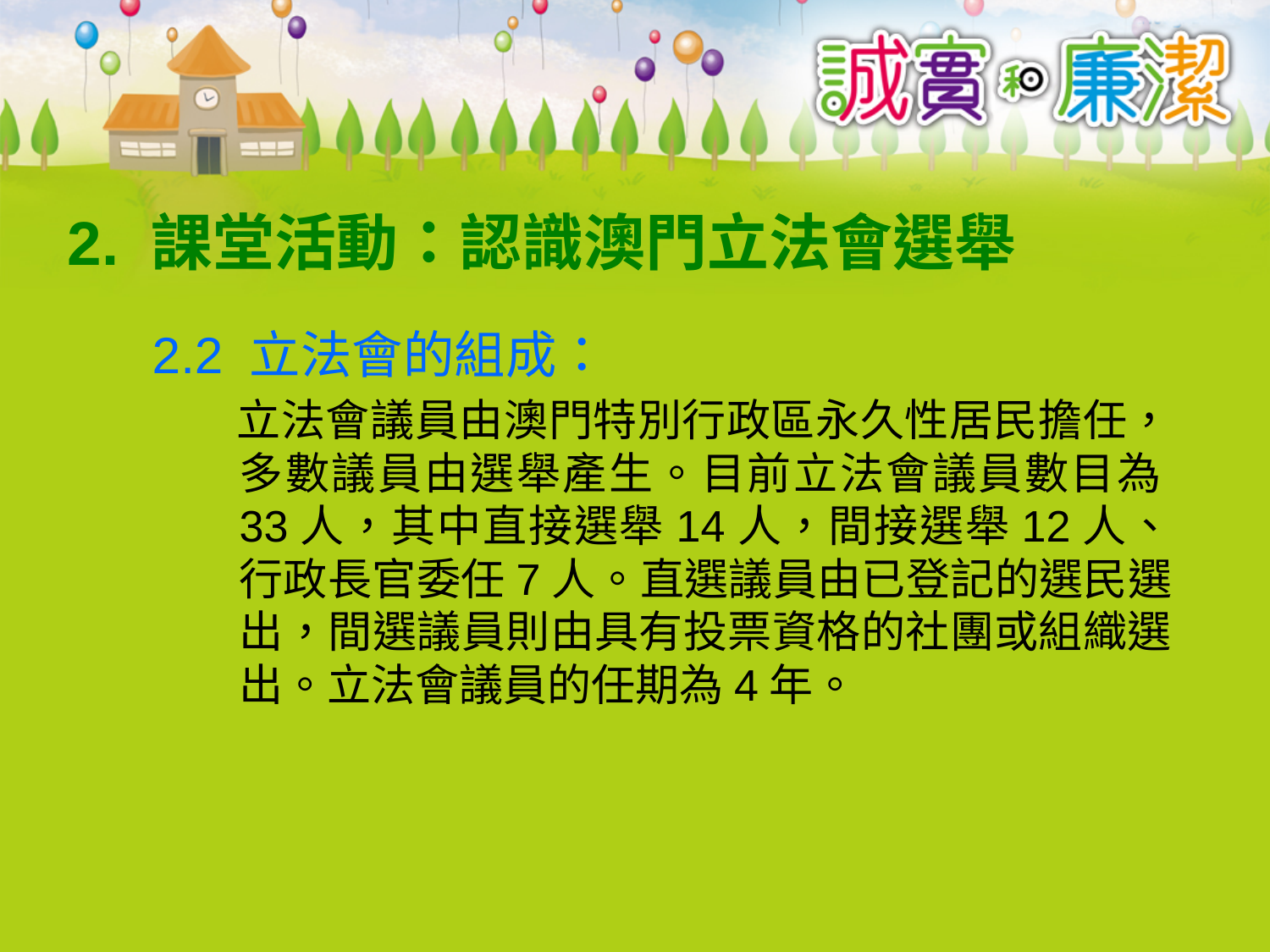

# 2. 課堂活動：認識澳門立法會選舉
2.2 立法會的組成：
       立法會議員由澳門特別行政區永久性居民擔任，多數議員由選舉產生。目前立法會議員數目為33人，其中直接選舉14人，間接選舉12人、行政長官委任7人。直選議員由已登記的選民選出，間選議員則由具有投票資格的社團或組織選出。立法會議員的任期為4年。